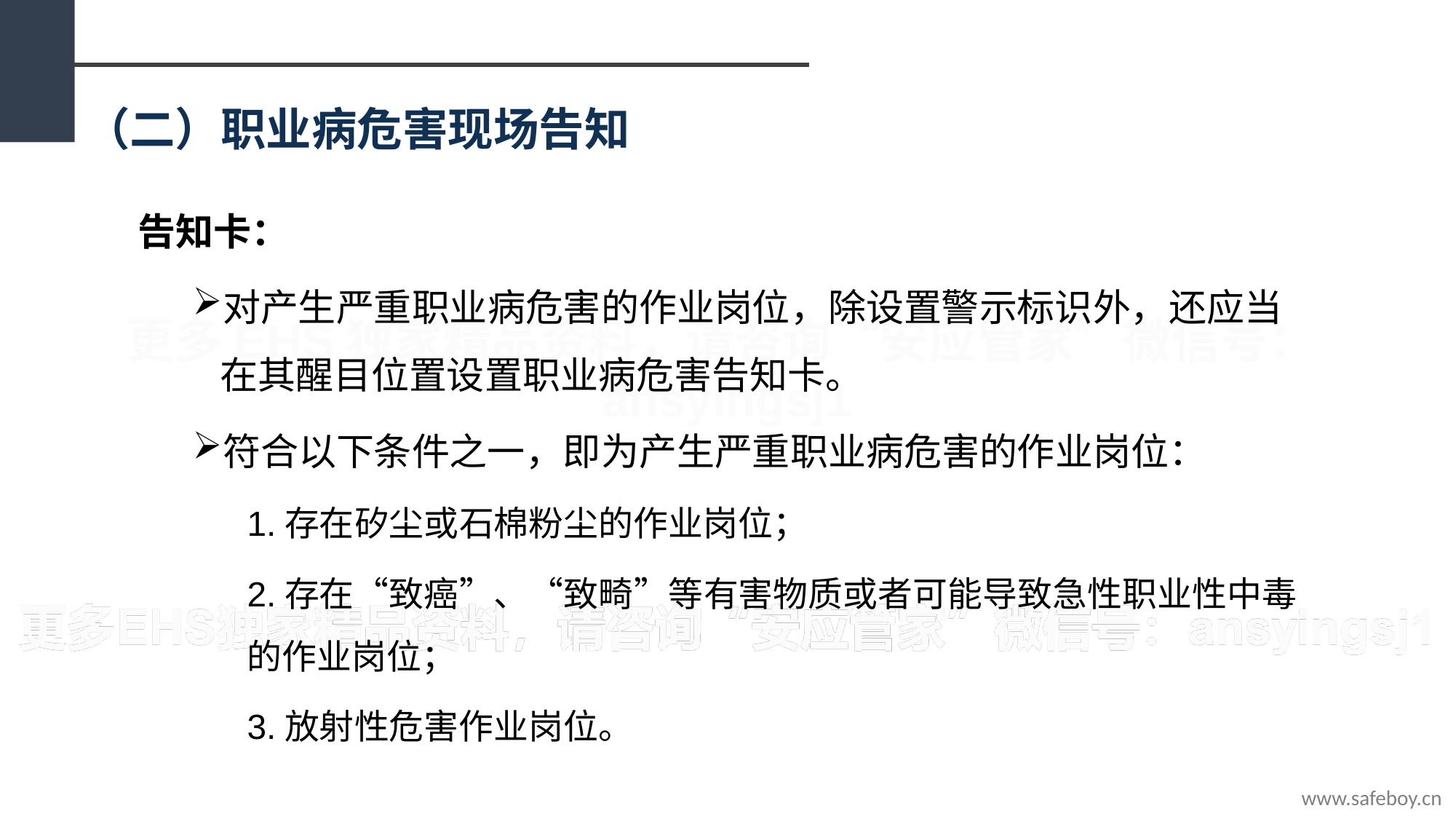

（二）职业病危害现场告知
告知卡：
对产生严重职业病危害的作业岗位，除设置警示标识外，还应当在其醒目位置设置职业病危害告知卡。
符合以下条件之一，即为产生严重职业病危害的作业岗位：
1.存在矽尘或石棉粉尘的作业岗位；
2.存在“致癌”、“致畸”等有害物质或者可能导致急性职业性中毒的作业岗位；
3.放射性危害作业岗位。